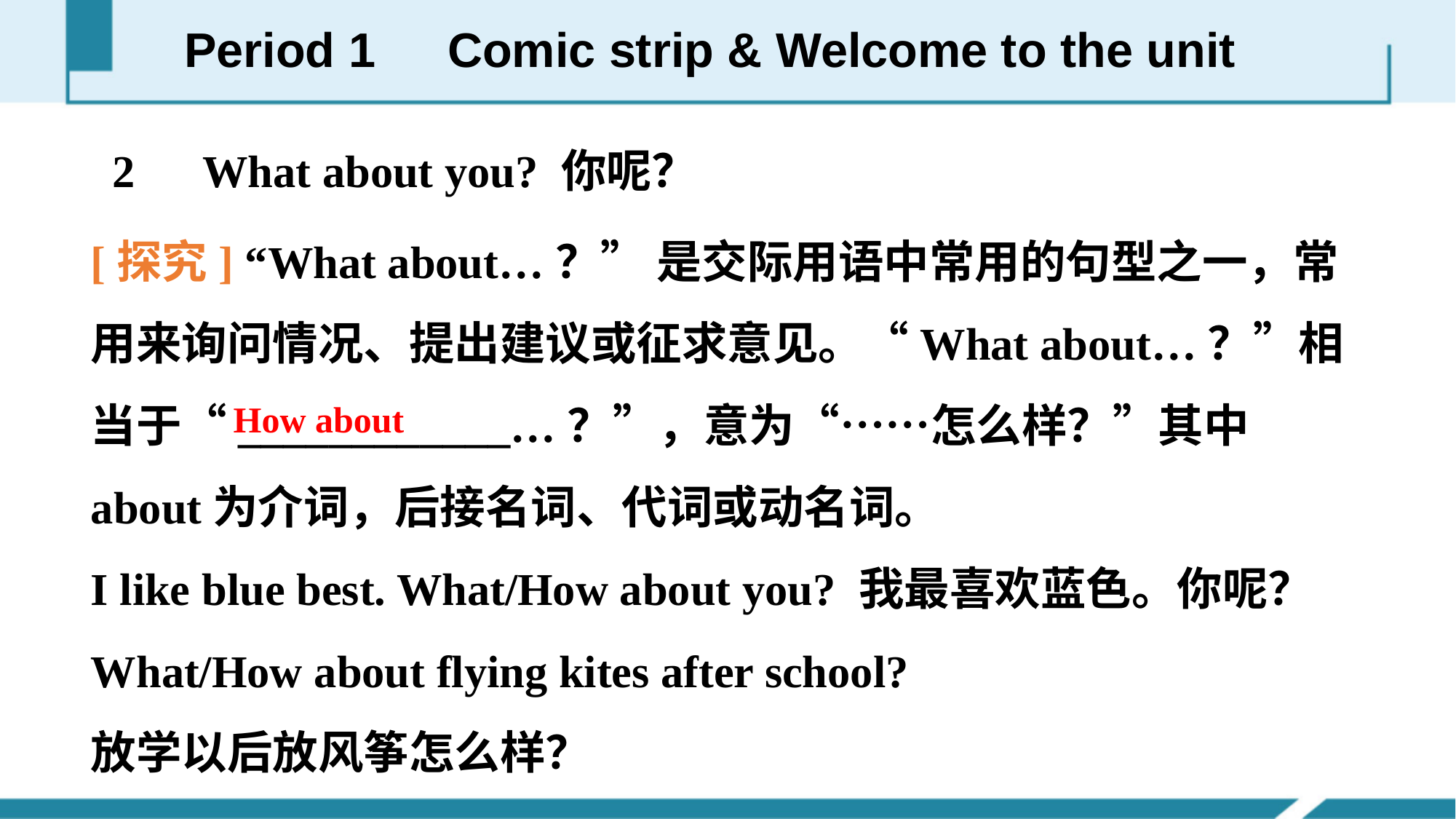

Period 1　Comic strip & Welcome to the unit
　2　What about you? 你呢？
[探究] “What about…？” 是交际用语中常用的句型之一，常用来询问情况、提出建议或征求意见。“What about…？”相当于“____________…？”，意为“……怎么样？”其中about为介词，后接名词、代词或动名词。
I like blue best. What/How about you? 我最喜欢蓝色。你呢？
What/How about flying kites after school?
放学以后放风筝怎么样？
How about